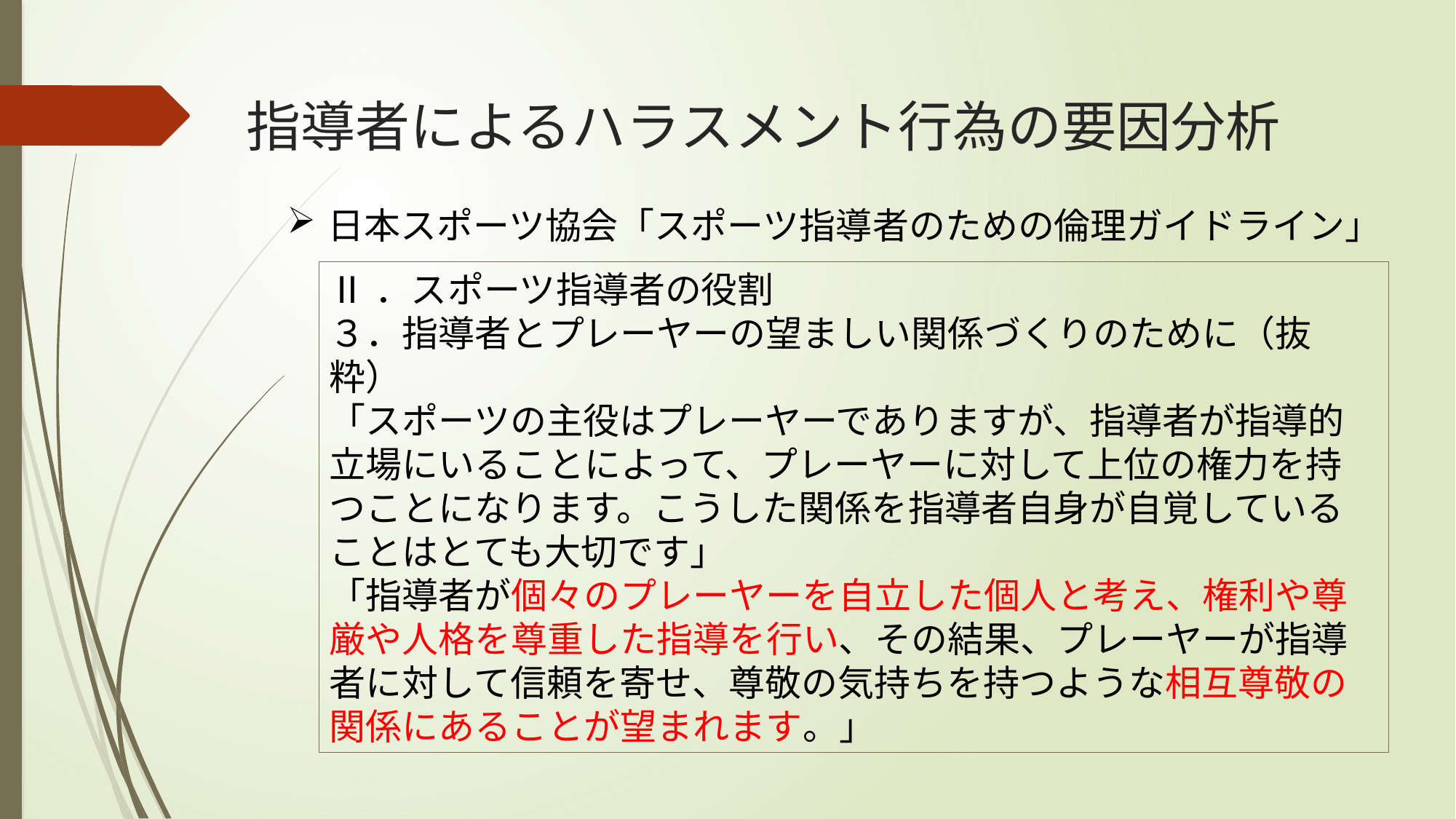

# 指導者によるハラスメント行為の要因分析
日本スポーツ協会「スポーツ指導者のための倫理ガイドライン」
Ⅱ．スポーツ指導者の役割
３．指導者とプレーヤーの望ましい関係づくりのために（抜粋）
「スポーツの主役はプレーヤーでありますが、指導者が指導的立場にいることによって、プレーヤーに対して上位の権力を持つことになります。こうした関係を指導者自身が自覚していることはとても大切です」
「指導者が個々のプレーヤーを自立した個人と考え、権利や尊厳や人格を尊重した指導を行い、その結果、プレーヤーが指導者に対して信頼を寄せ、尊敬の気持ちを持つような相互尊敬の関係にあることが望まれます。」